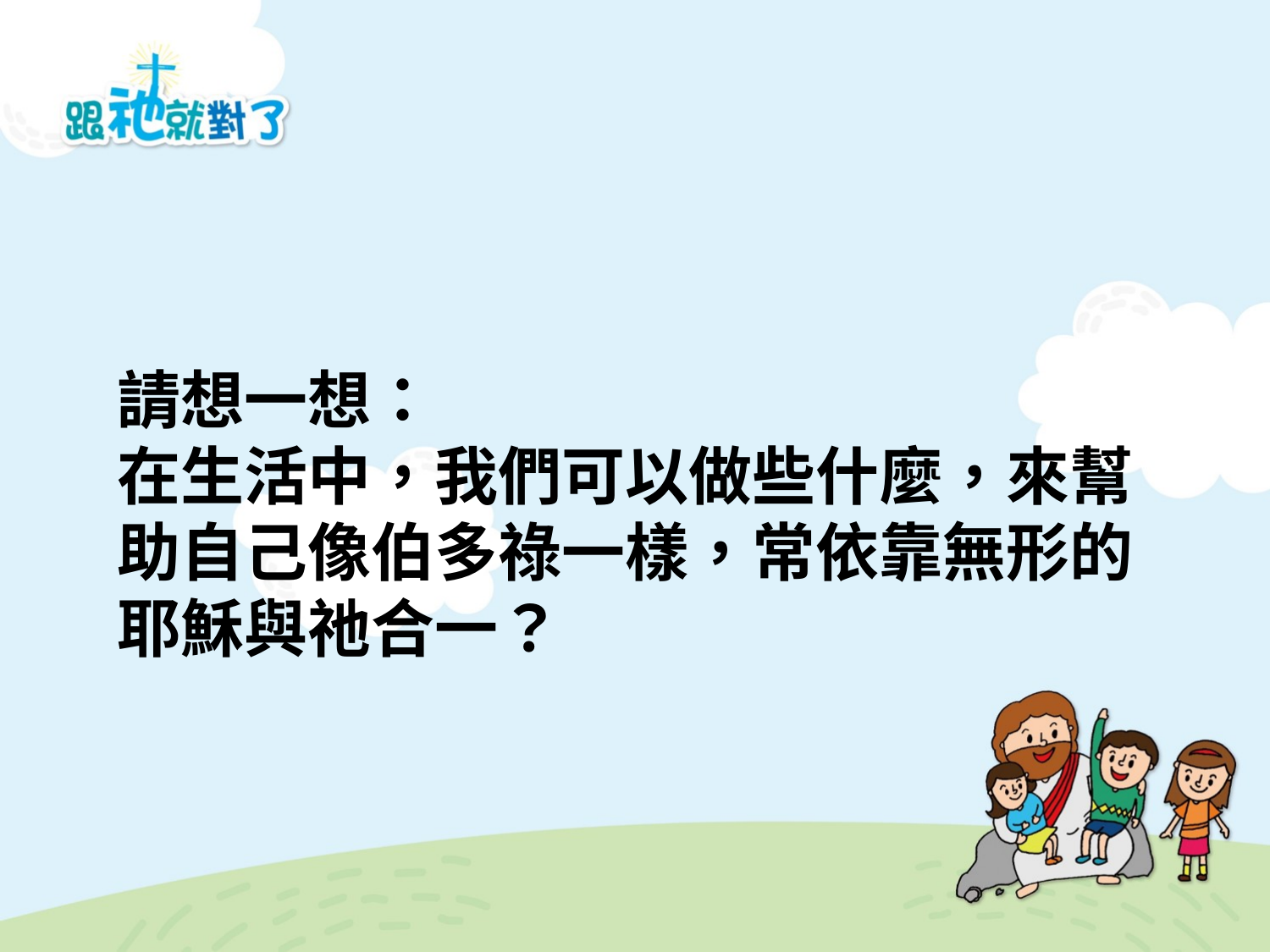

請想一想：
在生活中，我們可以做些什麼，來幫助自己像伯多祿一樣，常依靠無形的耶穌與祂合一？